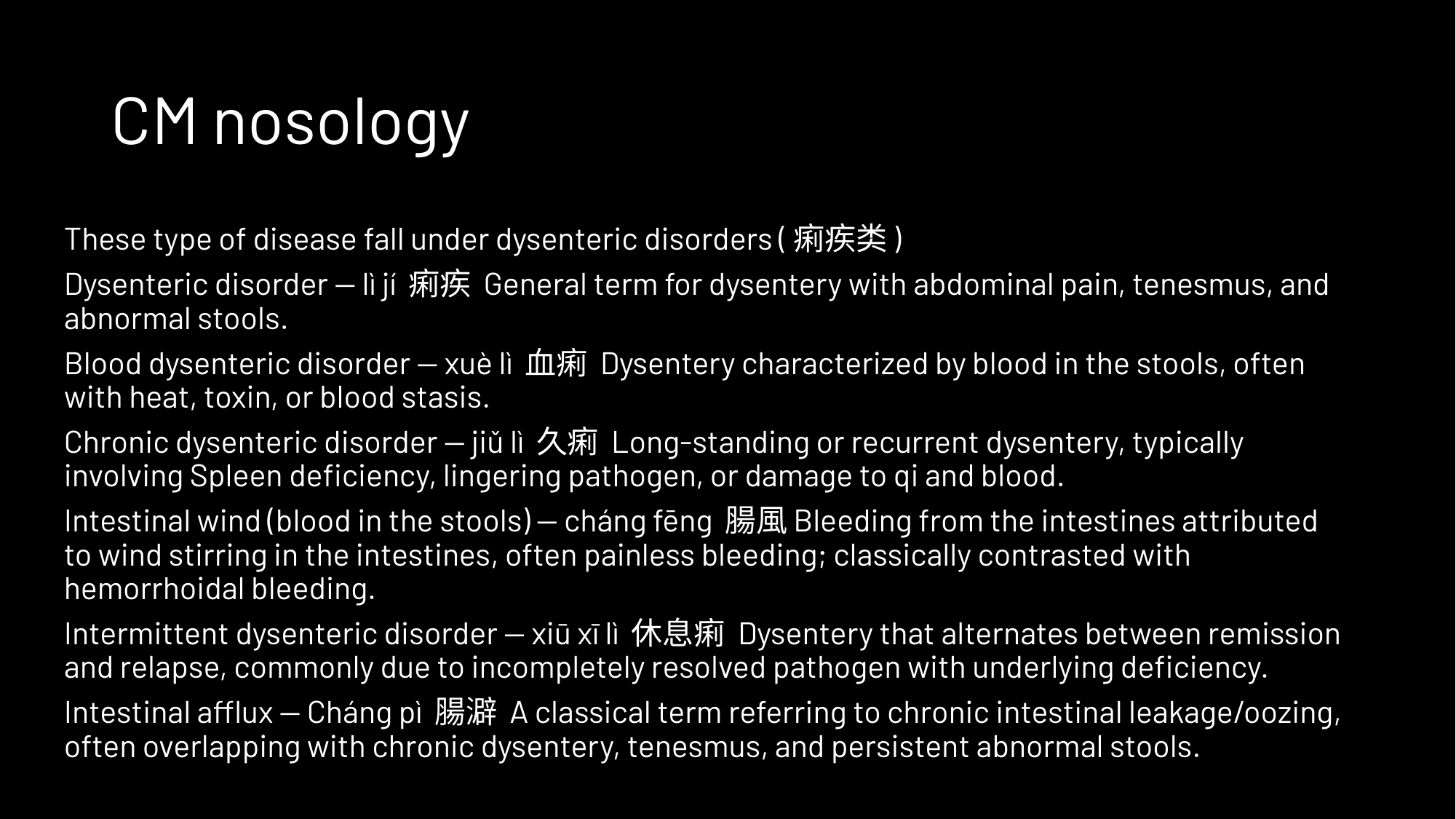

# CM nosology
These type of disease fall under dysenteric disorders (痢疾类)
Dysenteric disorder — lì jí 痢疾 General term for dysentery with abdominal pain, tenesmus, and abnormal stools.
Blood dysenteric disorder — xuè lì 血痢 Dysentery characterized by blood in the stools, often with heat, toxin, or blood stasis.
Chronic dysenteric disorder — jiǔ lì 久痢 Long-standing or recurrent dysentery, typically involving Spleen deficiency, lingering pathogen, or damage to qi and blood.
Intestinal wind (blood in the stools) — cháng fēng 腸風Bleeding from the intestines attributed to wind stirring in the intestines, often painless bleeding; classically contrasted with hemorrhoidal bleeding.
Intermittent dysenteric disorder — xiū xī lì 休息痢 Dysentery that alternates between remission and relapse, commonly due to incompletely resolved pathogen with underlying deficiency.
Intestinal afflux — Cháng pì 腸澼 A classical term referring to chronic intestinal leakage/oozing, often overlapping with chronic dysentery, tenesmus, and persistent abnormal stools.